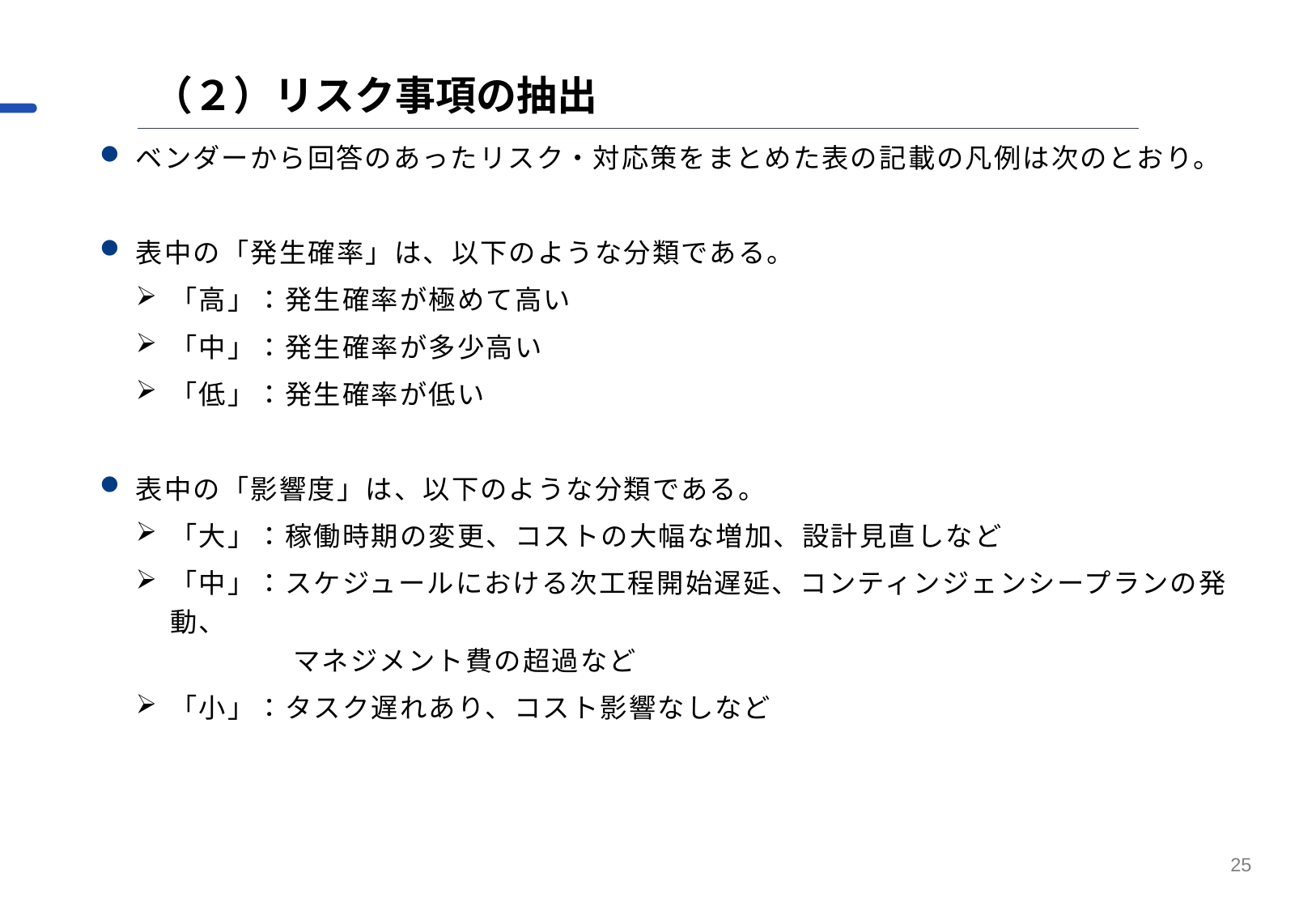

（２）リスク事項の抽出
ベンダーから回答のあったリスク・対応策をまとめた表の記載の凡例は次のとおり。

表中の「発生確率」は、以下のような分類である。
「高」：発生確率が極めて高い
「中」：発生確率が多少高い
「低」：発生確率が低い

表中の「影響度」は、以下のような分類である。
「大」：稼働時期の変更、コストの大幅な増加、設計見直しなど
「中」：スケジュールにおける次工程開始遅延、コンティンジェンシープランの発動、
　　　　 マネジメント費の超過など
「小」：タスク遅れあり、コスト影響なしなど

25